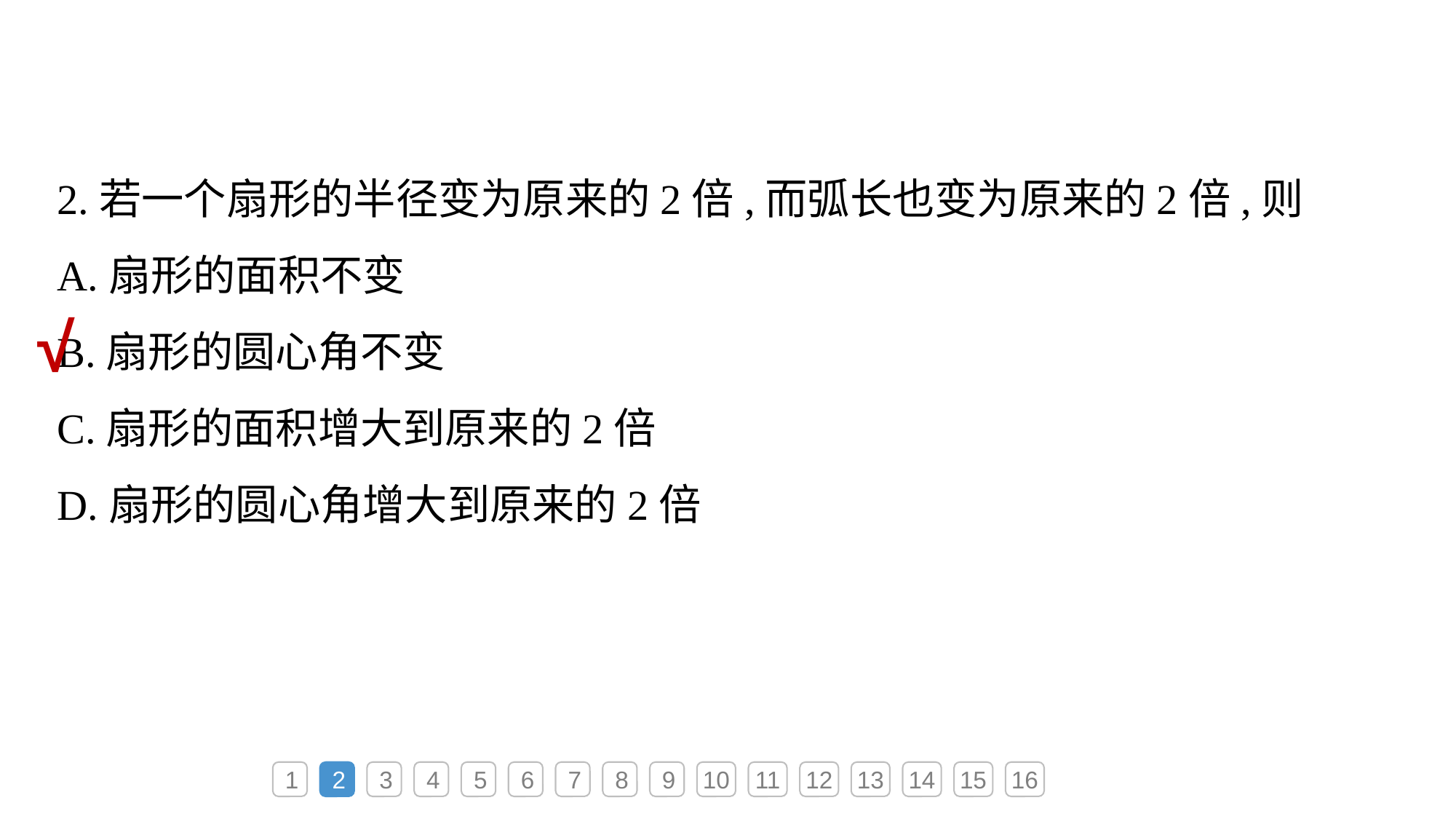

2.若一个扇形的半径变为原来的2倍,而弧长也变为原来的2倍,则
A.扇形的面积不变
B.扇形的圆心角不变
C.扇形的面积增大到原来的2倍
D.扇形的圆心角增大到原来的2倍
√
1
2
3
4
5
6
7
8
9
10
11
12
13
14
15
16